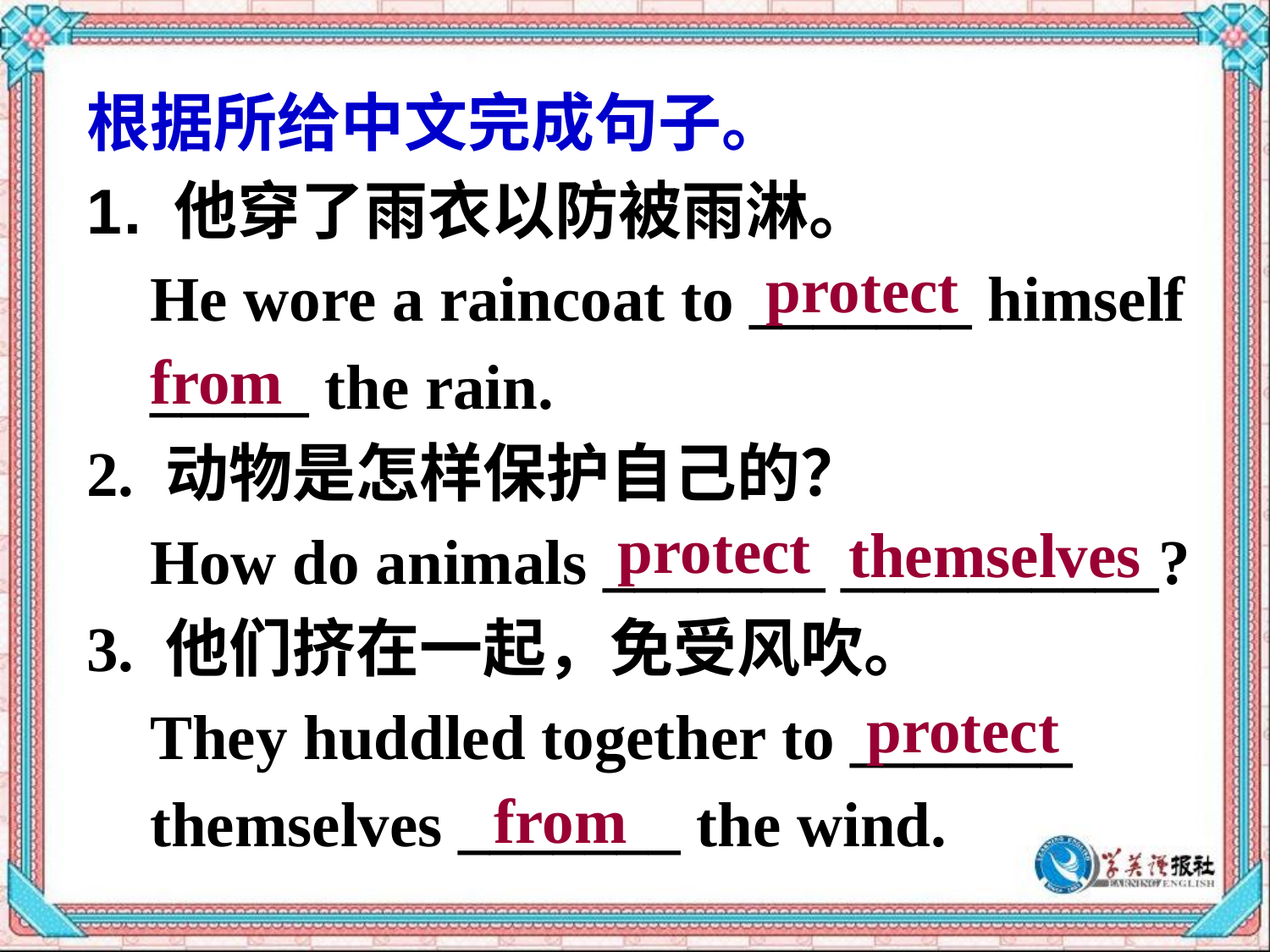

根据所给中文完成句子。
 他穿了雨衣以防被雨淋。
    He wore a raincoat to _______ himself
    _____ the rain.
2. 动物是怎样保护自己的？
    How do animals _______ __________?
3. 他们挤在一起，免受风吹。
    They huddled together to _______
    themselves _______ the wind.
protect
from
protect
themselves
protect
from